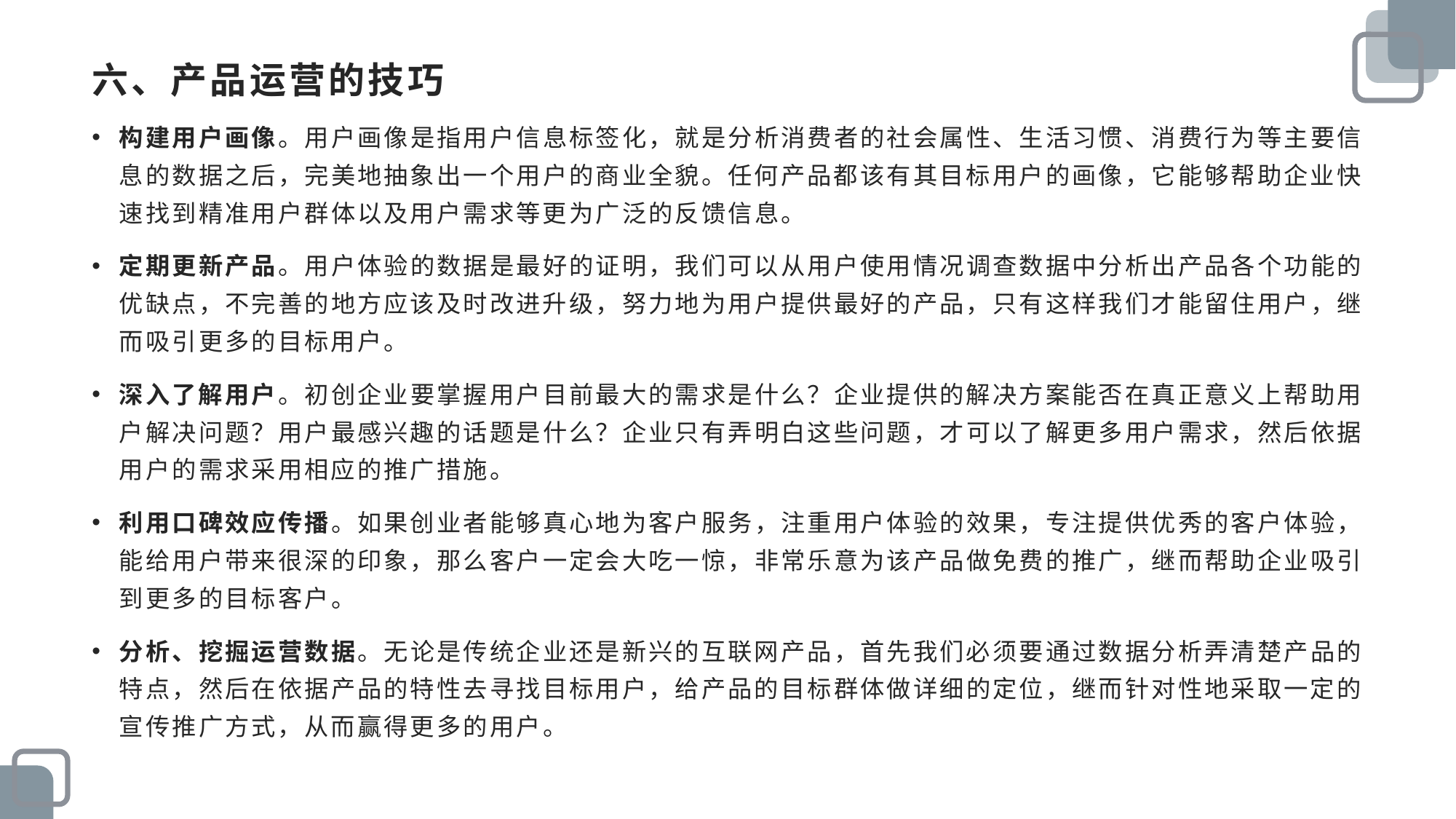

# 六、产品运营的技巧
构建用户画像。用户画像是指用户信息标签化，就是分析消费者的社会属性、生活习惯、消费行为等主要信息的数据之后，完美地抽象出一个用户的商业全貌。任何产品都该有其目标用户的画像，它能够帮助企业快速找到精准用户群体以及用户需求等更为广泛的反馈信息。
定期更新产品。用户体验的数据是最好的证明，我们可以从用户使用情况调查数据中分析出产品各个功能的优缺点，不完善的地方应该及时改进升级，努力地为用户提供最好的产品，只有这样我们才能留住用户，继而吸引更多的目标用户。
深入了解用户。初创企业要掌握用户目前最大的需求是什么？企业提供的解决方案能否在真正意义上帮助用户解决问题？用户最感兴趣的话题是什么？企业只有弄明白这些问题，才可以了解更多用户需求，然后依据用户的需求采用相应的推广措施。
利用口碑效应传播。如果创业者能够真心地为客户服务，注重用户体验的效果，专注提供优秀的客户体验，能给用户带来很深的印象，那么客户一定会大吃一惊，非常乐意为该产品做免费的推广，继而帮助企业吸引到更多的目标客户。
分析、挖掘运营数据。无论是传统企业还是新兴的互联网产品，首先我们必须要通过数据分析弄清楚产品的特点，然后在依据产品的特性去寻找目标用户，给产品的目标群体做详细的定位，继而针对性地采取一定的宣传推广方式，从而赢得更多的用户。